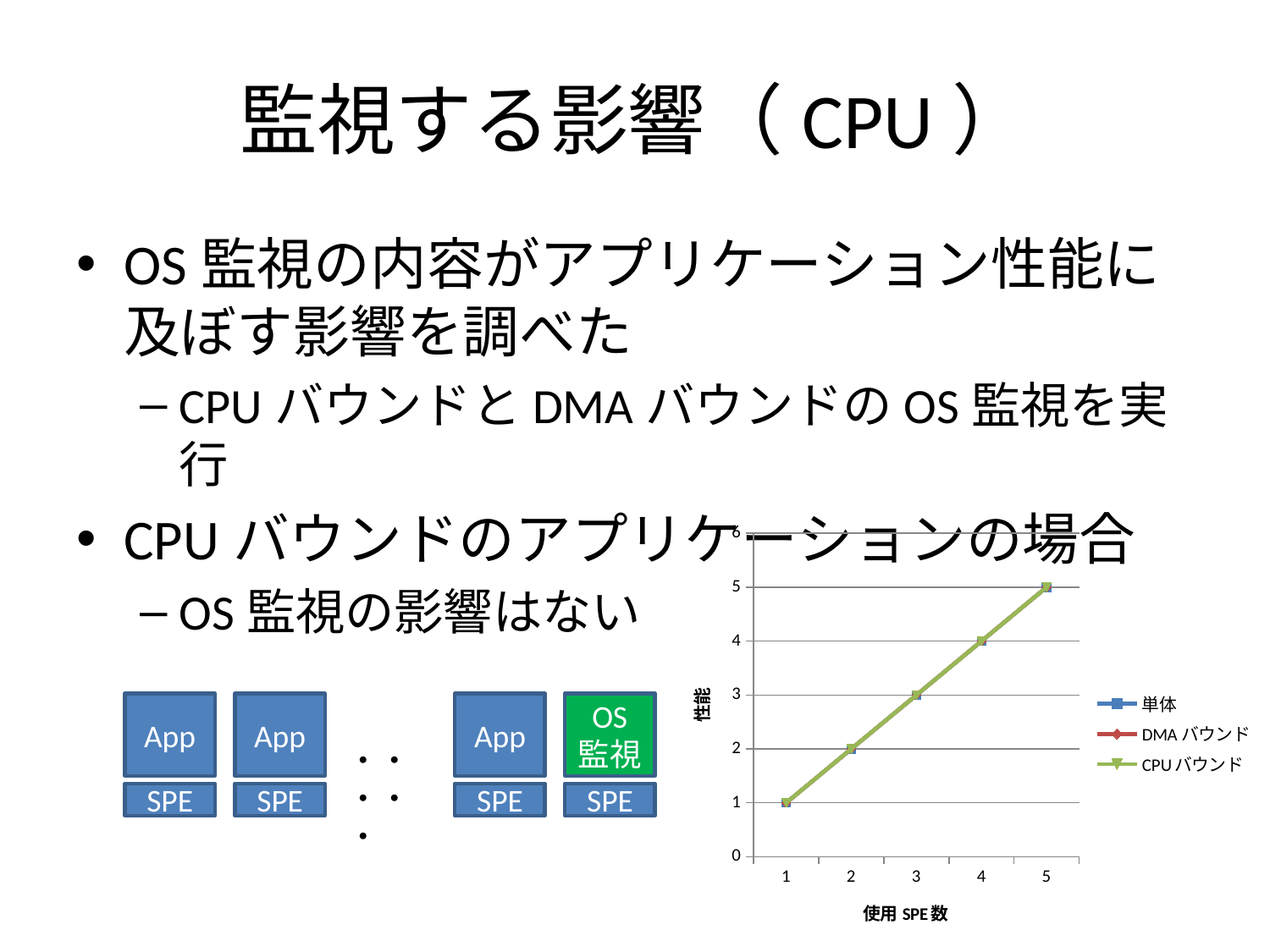

# 監視する影響（CPU）
OS監視の内容がアプリケーション性能に及ぼす影響を調べた
CPUバウンドとDMAバウンドのOS監視を実行
CPUバウンドのアプリケーションの場合
OS監視の影響はない

### Chart

| Category | 単体 | DMAバウンド | CPUバウンド |
|---|---|---|---|
App
App
App
OS
監視
・・・・・
SPE
SPE
SPE
SPE